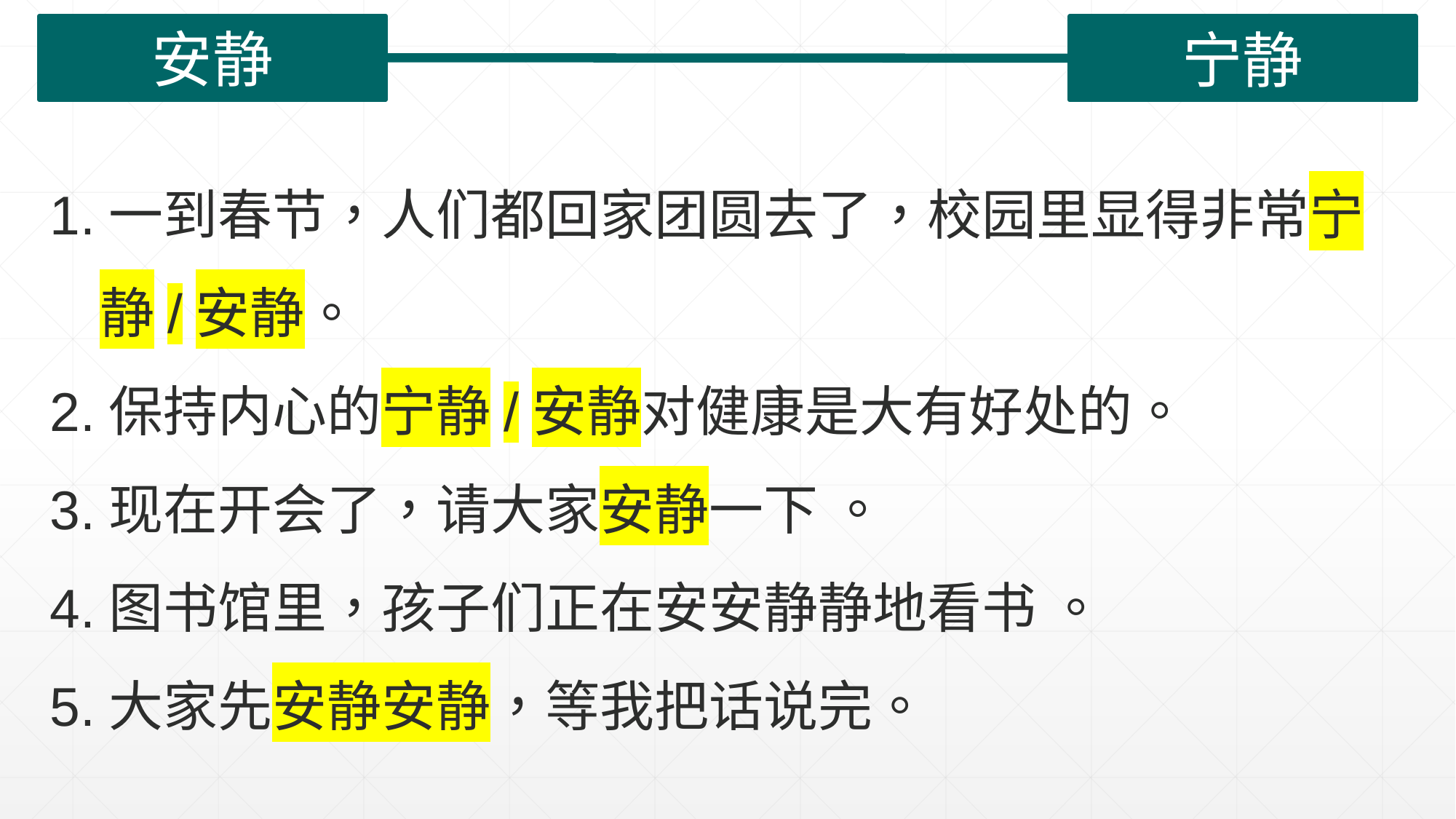

安静
宁静
1.一到春节，人们都回家团圆去了，校园里显得非常宁
   静/安静。
2.保持内心的宁静/安静对健康是大有好处的。
3.现在开会了，请大家安静一下 。
4.图书馆里，孩子们正在安安静静地看书 。
5.大家先安静安静，等我把话说完。
|  |
| --- |